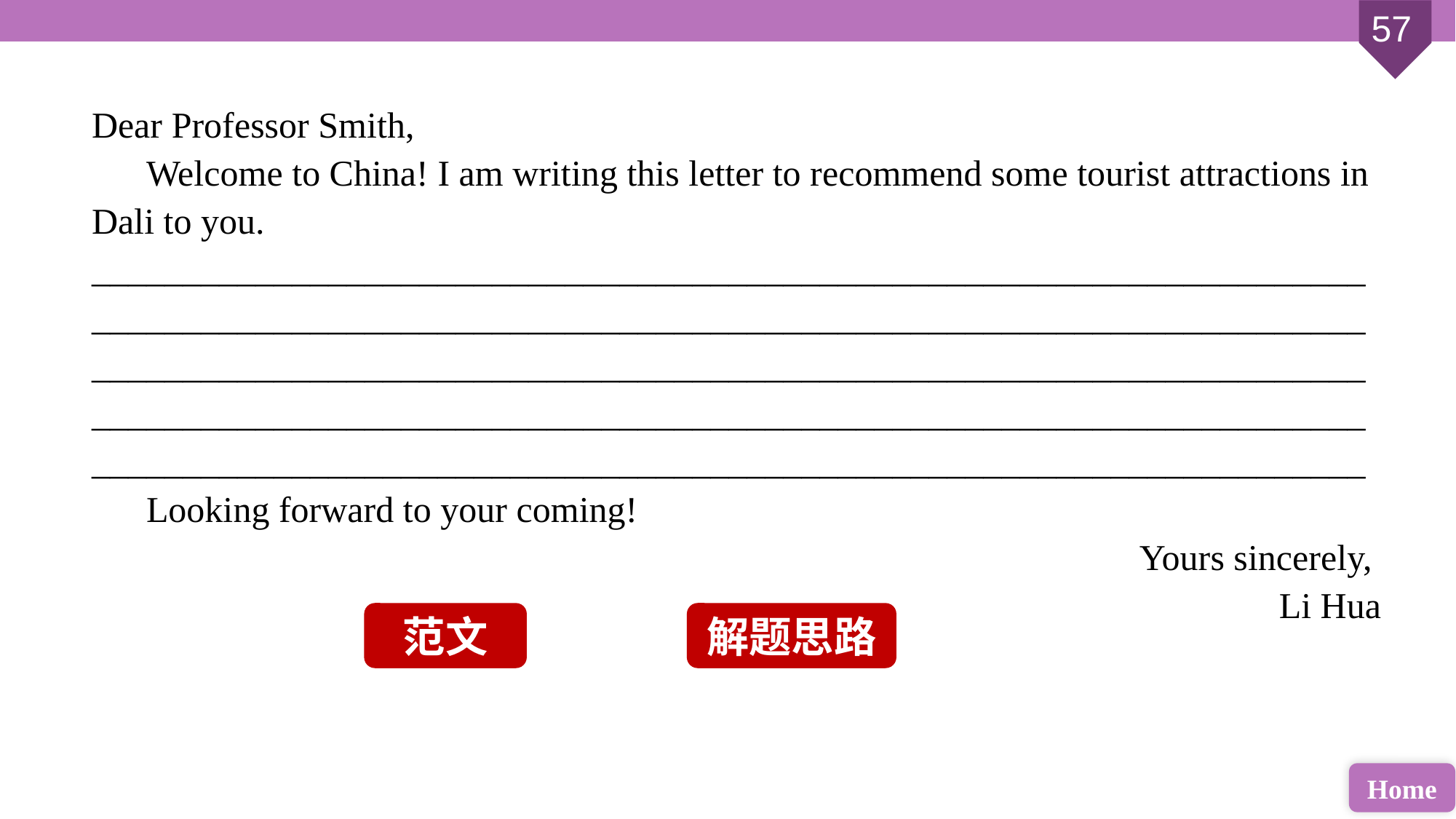

Dear Professor Smith,
      Welcome to China! I am writing this letter to recommend some tourist attractions in Dali to you.
________________________________________________________________________________________________________________________________________________________________________________________________________________________________________________________________________________________
______________________________________________________________________
      Looking forward to your coming!
Yours sincerely,
Li Hua
范文
解题思路